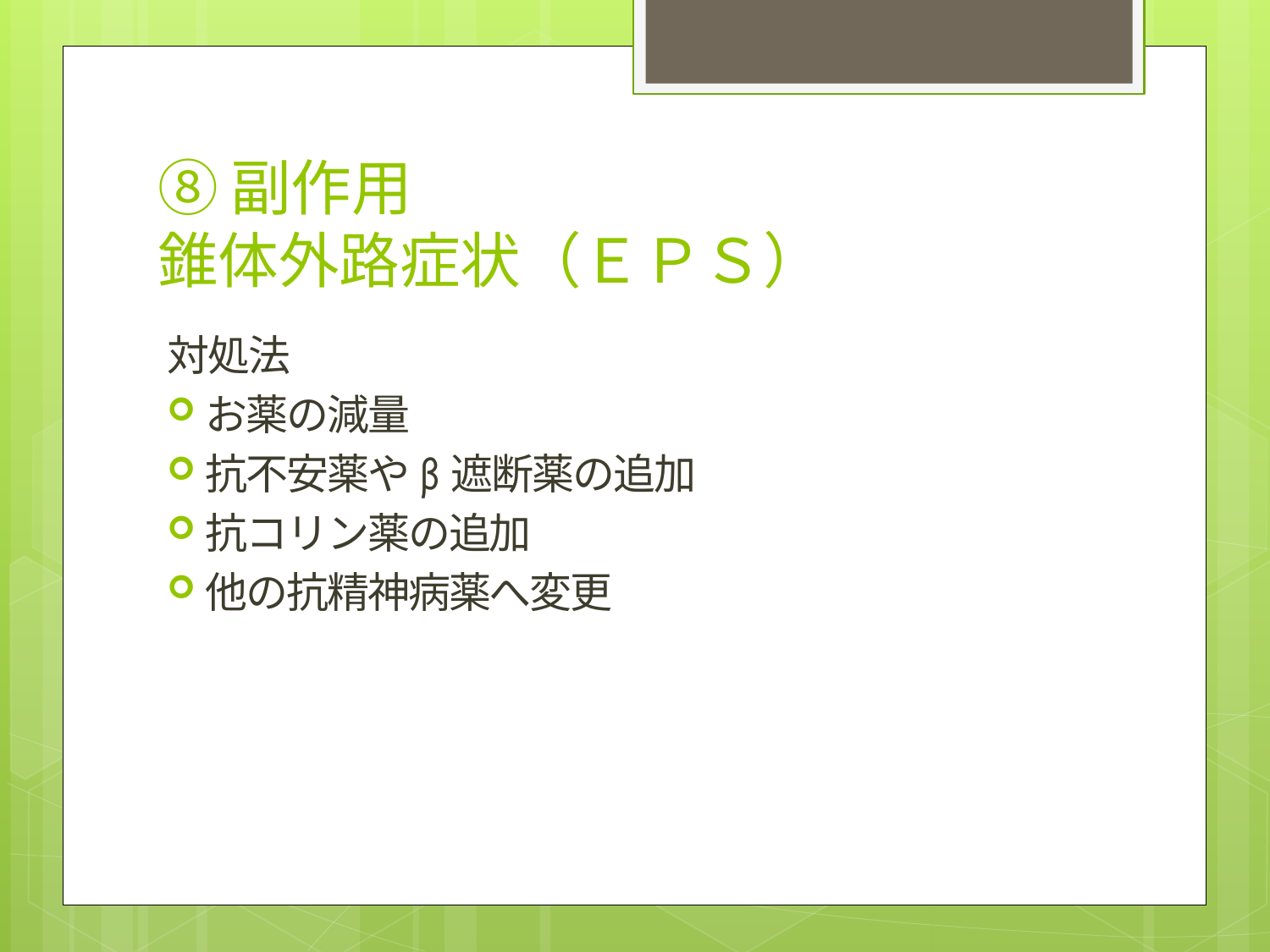

# ⑧副作用 錐体外路症状（ＥＰＳ）
対処法
お薬の減量
抗不安薬やβ遮断薬の追加
抗コリン薬の追加
他の抗精神病薬へ変更